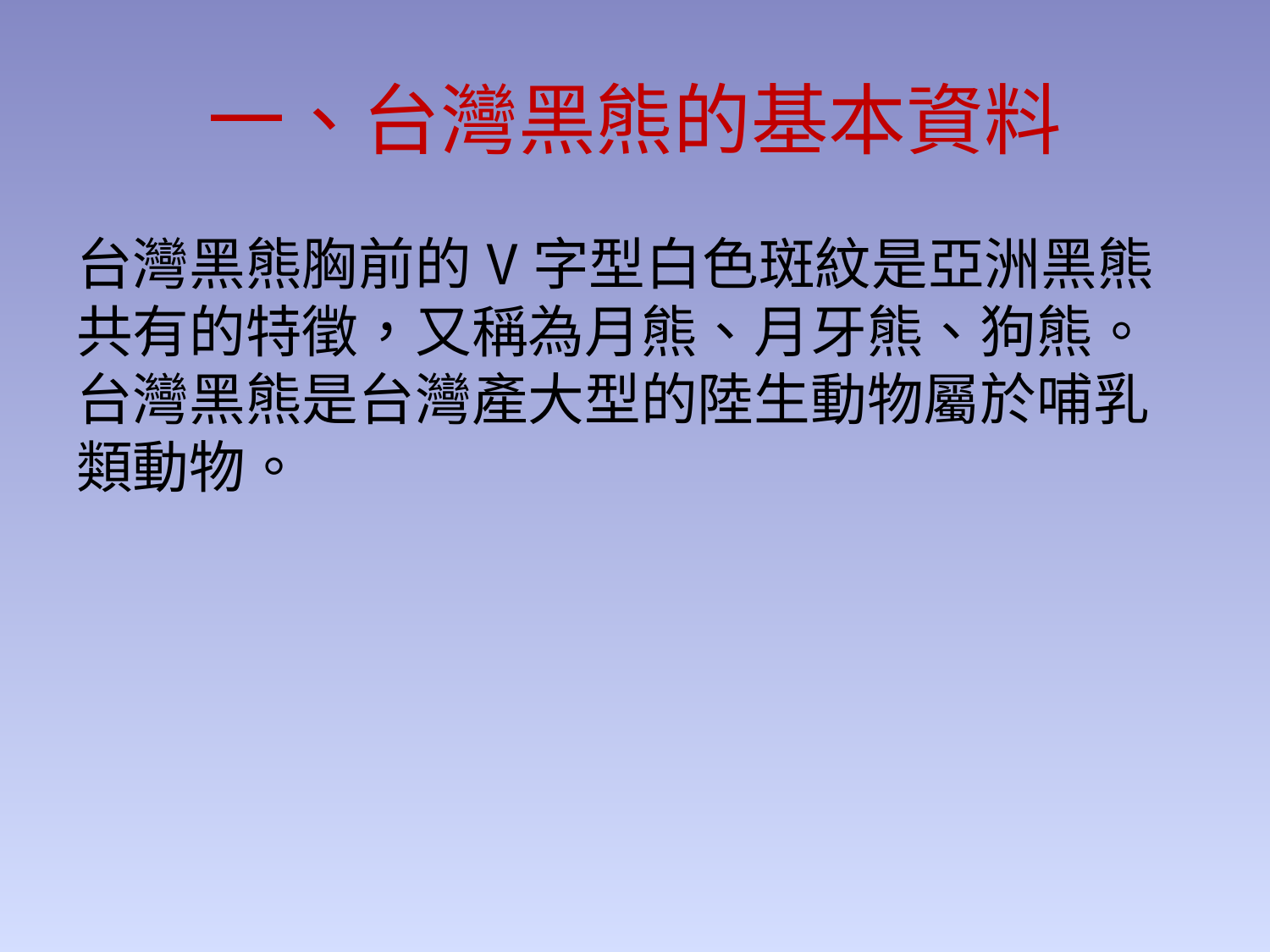

# 一、台灣黑熊的基本資料
台灣黑熊胸前的V字型白色斑紋是亞洲黑熊共有的特徵，又稱為月熊、月牙熊、狗熊。台灣黑熊是台灣產大型的陸生動物屬於哺乳類動物。